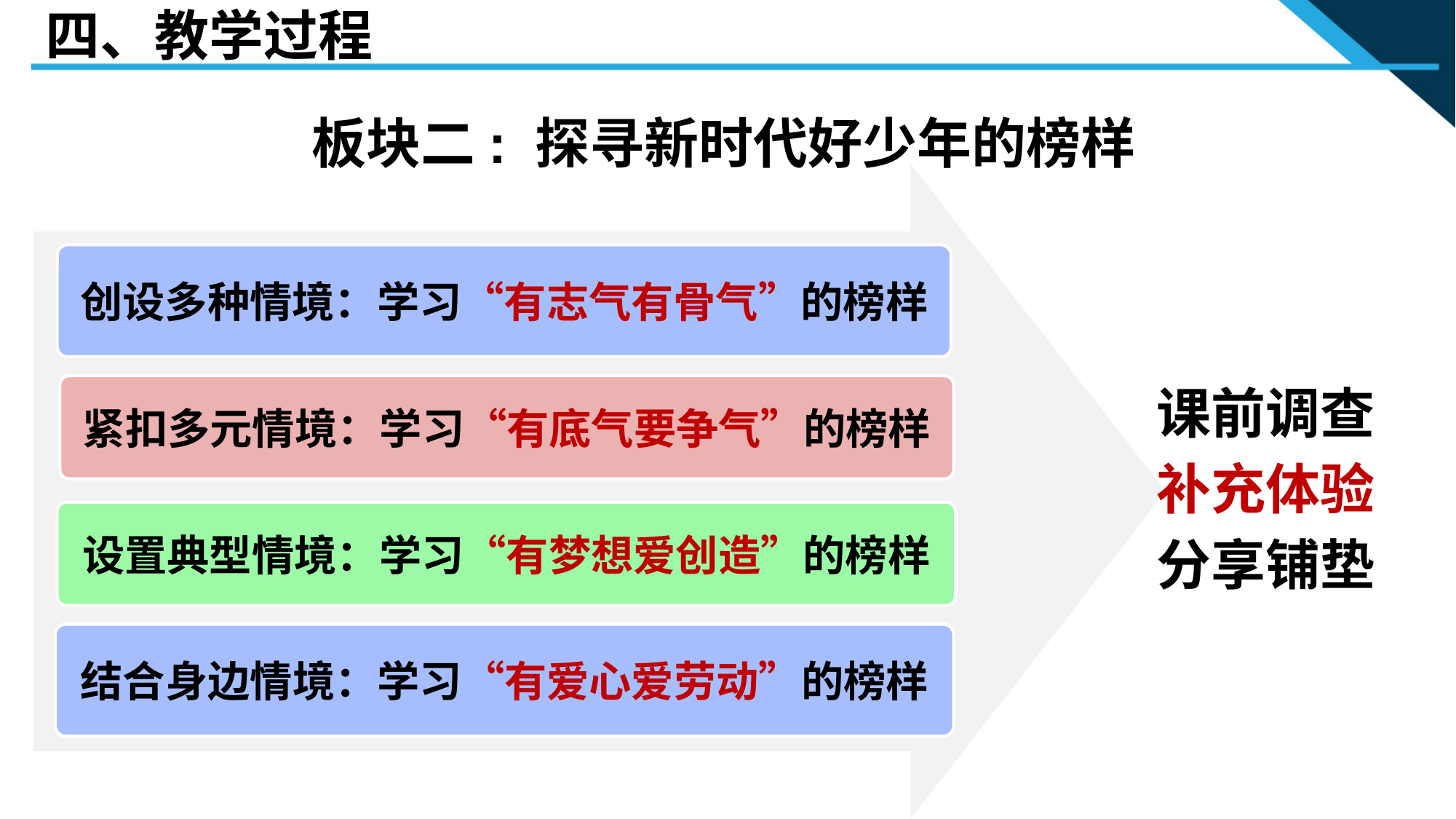

四、教学过程
板块二: 探寻新时代好少年的榜样

创设多种情境：学习“有志气有骨气”的榜样
课前调查
补充体验
分享铺垫
紧扣多元情境：学习“有底气要争气”的榜样
设置典型情境：学习“有梦想爱创造”的榜样
结合身边情境：学习“有爱心爱劳动”的榜样